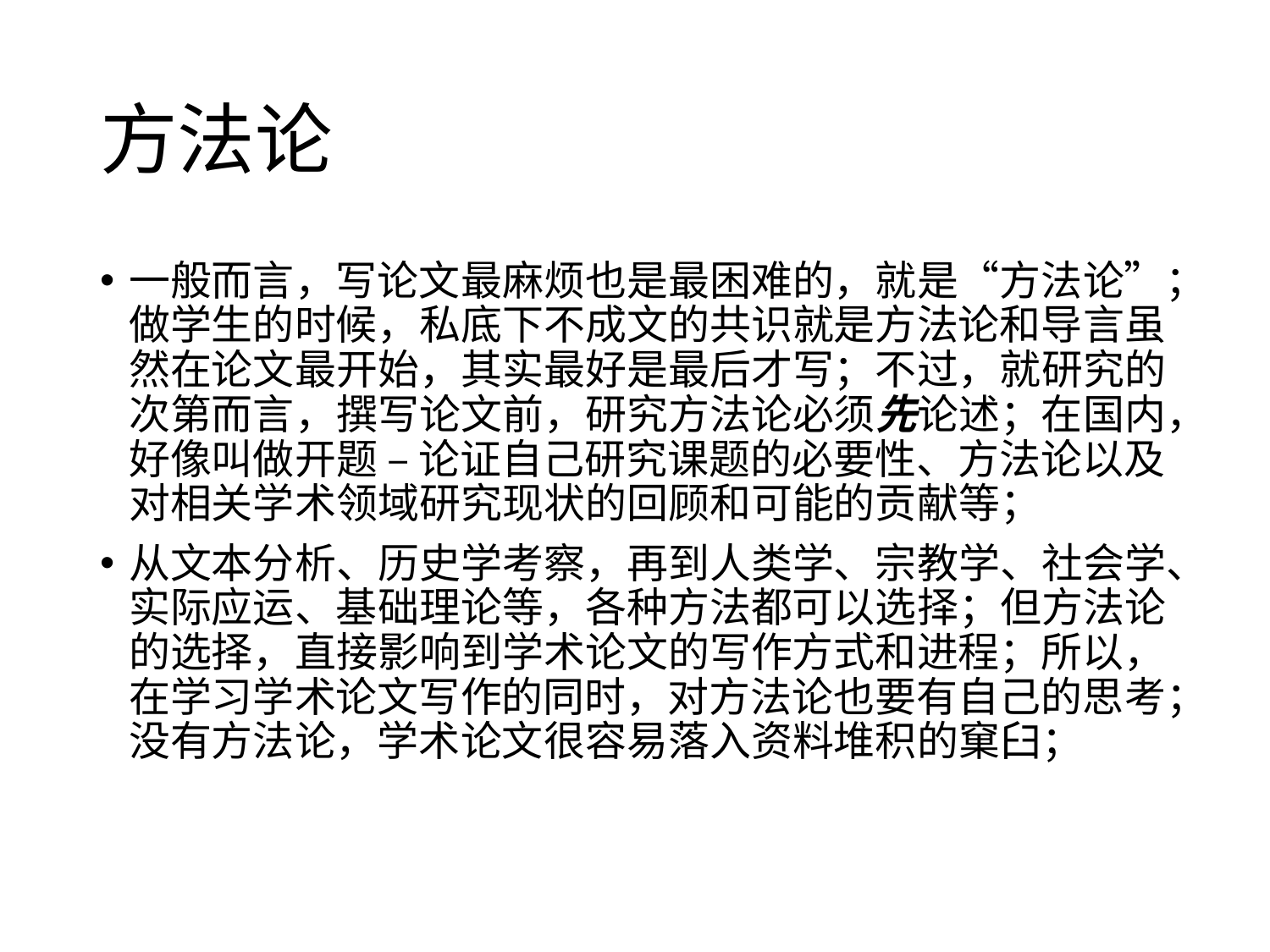

# 方法论
一般而言，写论文最麻烦也是最困难的，就是“方法论”；做学生的时候，私底下不成文的共识就是方法论和导言虽然在论文最开始，其实最好是最后才写；不过，就研究的次第而言，撰写论文前，研究方法论必须先论述；在国内，好像叫做开题 – 论证自己研究课题的必要性、方法论以及对相关学术领域研究现状的回顾和可能的贡献等；
从文本分析、历史学考察，再到人类学、宗教学、社会学、实际应运、基础理论等，各种方法都可以选择；但方法论的选择，直接影响到学术论文的写作方式和进程；所以，在学习学术论文写作的同时，对方法论也要有自己的思考；没有方法论，学术论文很容易落入资料堆积的窠臼；